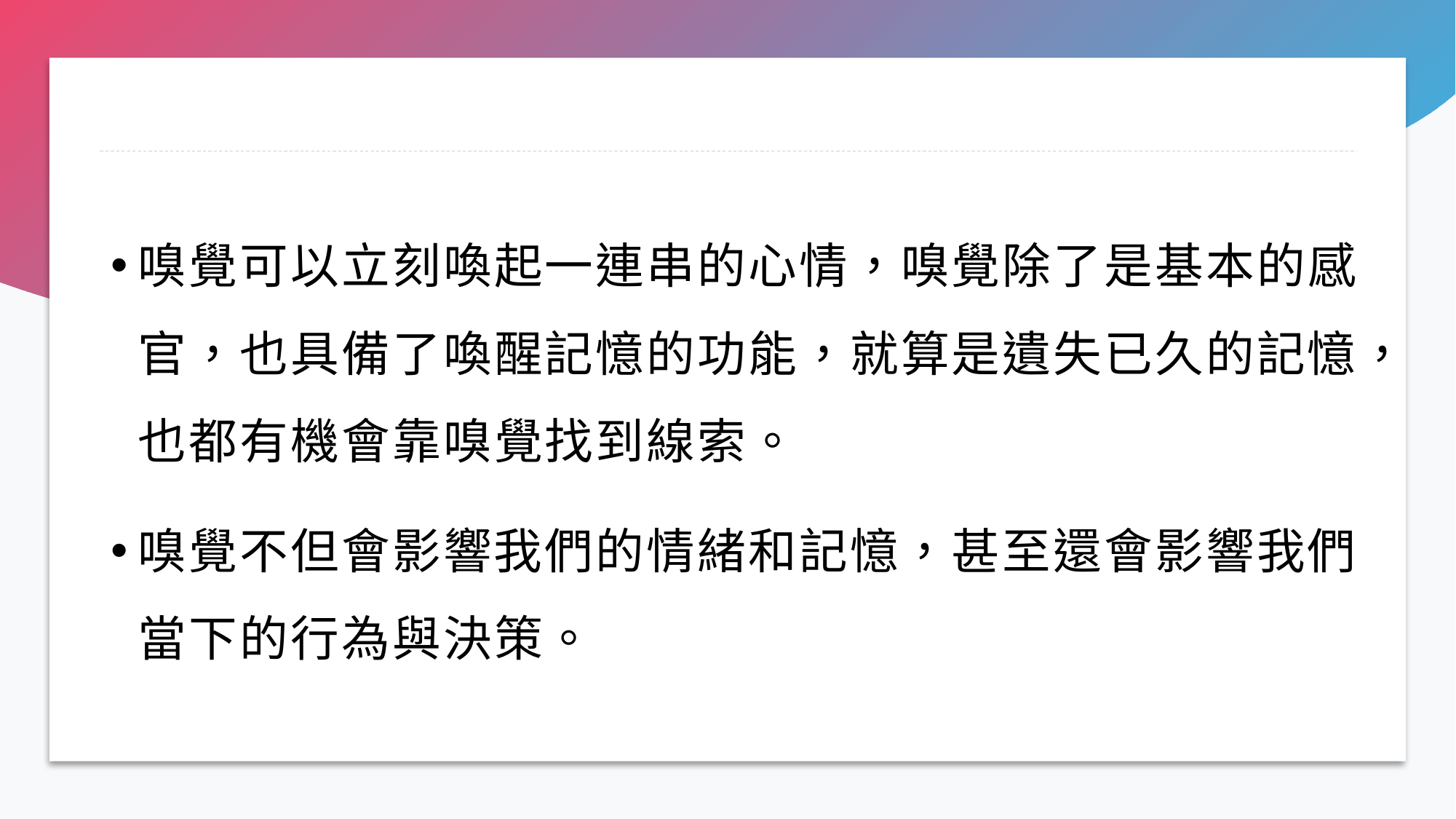

#
嗅覺可以立刻喚起一連串的心情，嗅覺除了是基本的感官，也具備了喚醒記憶的功能，就算是遺失已久的記憶，也都有機會靠嗅覺找到線索。
嗅覺不但會影響我們的情緒和記憶，甚至還會影響我們當下的行為與決策。